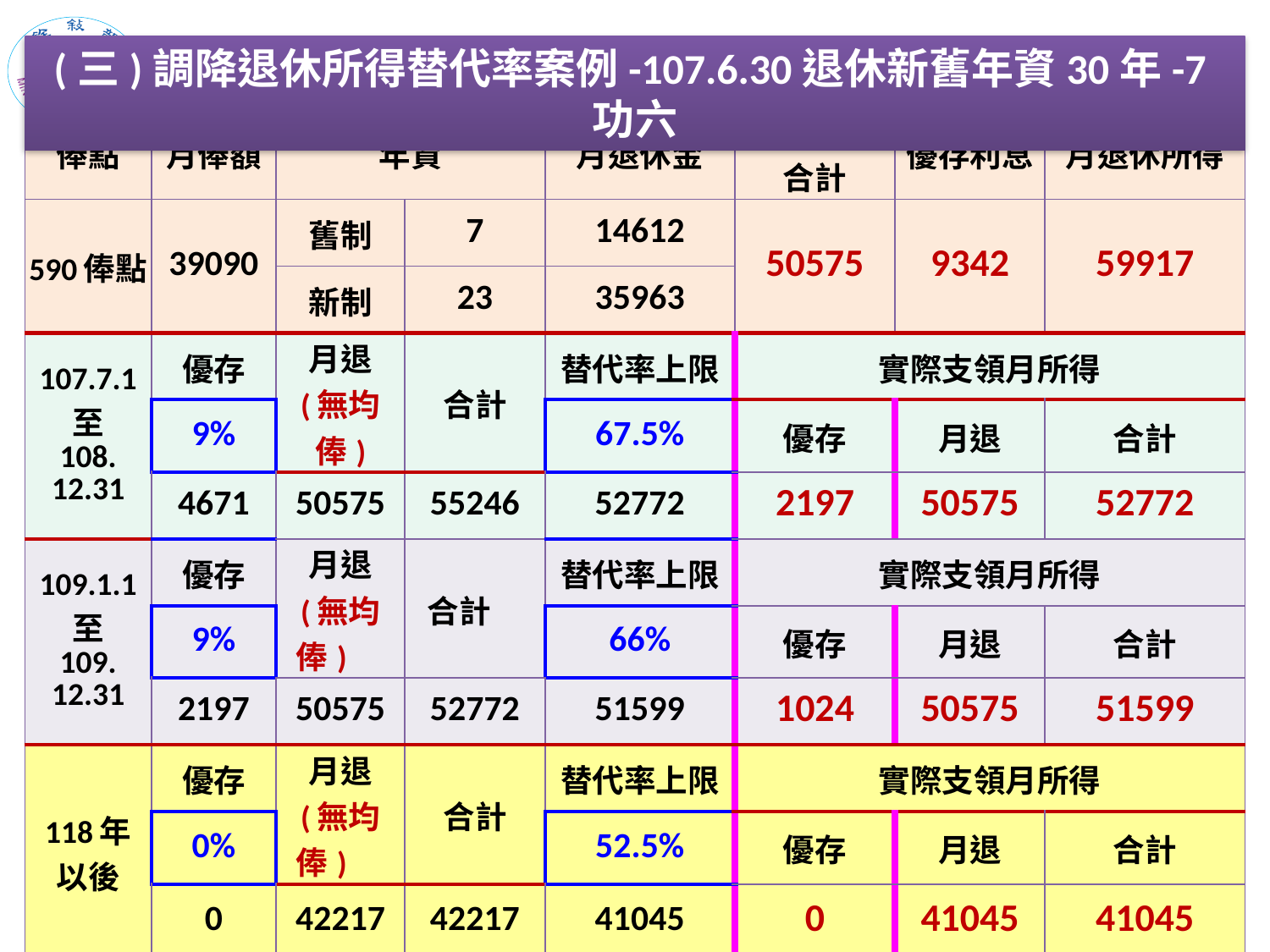

(三)調降退休所得替代率案例-107.6.30退休新舊年資30年-7功六
| 俸點 | 月俸額 | 年資 |  | 月退休金 | 月退休金合計 | 優存利息 | 月退休所得 |
| --- | --- | --- | --- | --- | --- | --- | --- |
| 590俸點 | 39090 | 舊制 | 7 | 14612 | 50575 | 9342 | 59917 |
|  |  | 新制 | 23 | 35963 |  |  |  |
| 107.7.1 至 108. 12.31 | 優存 | 月退 (無均俸) | 合計 | 替代率上限 | 實際支領月所得 |  |  |
|  | 9% |  |  | 67.5% | 優存 | 月退 | 合計 |
|  | 4671 | 50575 | 55246 | 52772 | 2197 | 50575 | 52772 |
| 109.1.1 至 109. 12.31 | 優存 | 月退 (無均俸) | 合計 | 替代率上限 | 實際支領月所得 |  |  |
|  | 9% |  |  | 66% | 優存 | 月退 | 合計 |
|  | 2197 | 50575 | 52772 | 51599 | 1024 | 50575 | 51599 |
| 118年 以後 | 優存 | 月退 (無均俸) | 合計 | 替代率上限 | 實際支領月所得 |  |  |
|  | 0% |  |  | 52.5% | 優存 | 月退 | 合計 |
|  | 0 | 42217 | 42217 | 41045 | 0 | 41045 | 41045 |
131